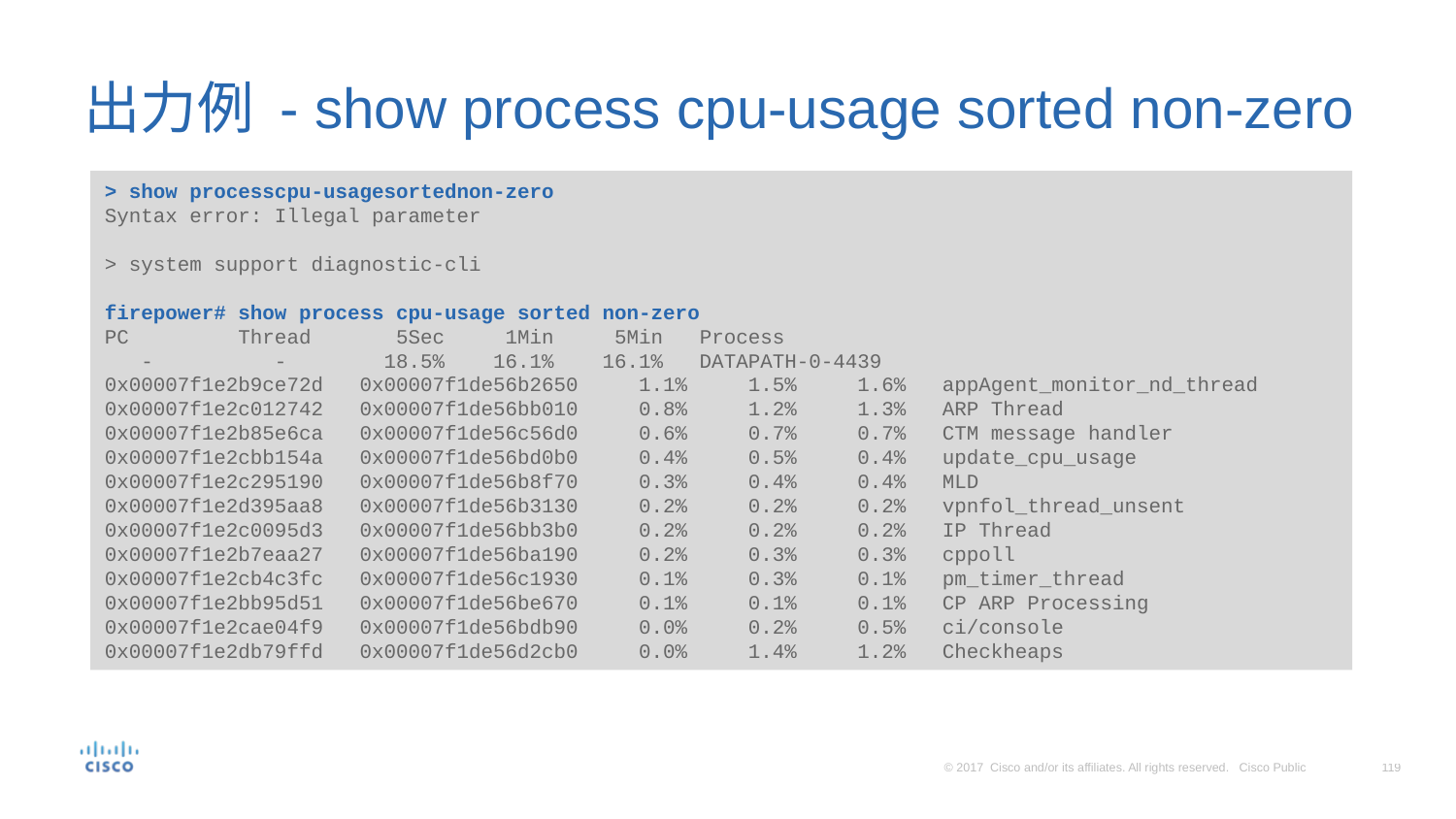

# 出力例 - show process cpu-usage sorted non-zero
> show processcpu-usagesortednon-zero
Syntax error: Illegal parameter

> system support diagnostic-cli

firepower# show process cpu-usage sorted non-zero
PC         Thread       5Sec     1Min     5Min   Process
   -          -        18.5%    16.1%    16.1%   DATAPATH-0-4439
0x00007f1e2b9ce72d   0x00007f1de56b2650     1.1%     1.5%     1.6%   appAgent_monitor_nd_thread
0x00007f1e2c012742   0x00007f1de56bb010     0.8%     1.2%     1.3%   ARP Thread
0x00007f1e2b85e6ca   0x00007f1de56c56d0     0.6%     0.7%     0.7%   CTM message handler
0x00007f1e2cbb154a   0x00007f1de56bd0b0     0.4%     0.5%     0.4%   update_cpu_usage
0x00007f1e2c295190   0x00007f1de56b8f70     0.3%     0.4%     0.4%   MLD
0x00007f1e2d395aa8   0x00007f1de56b3130     0.2%     0.2%     0.2%   vpnfol_thread_unsent
0x00007f1e2c0095d3   0x00007f1de56bb3b0     0.2%     0.2%     0.2%   IP Thread
0x00007f1e2b7eaa27   0x00007f1de56ba190     0.2%     0.3%     0.3%   cppoll
0x00007f1e2cb4c3fc   0x00007f1de56c1930     0.1%     0.3%     0.1%   pm_timer_thread
0x00007f1e2bb95d51   0x00007f1de56be670     0.1%     0.1%     0.1%   CP ARP Processing
0x00007f1e2cae04f9   0x00007f1de56bdb90     0.0%     0.2%     0.5%   ci/console
0x00007f1e2db79ffd   0x00007f1de56d2cb0     0.0%     1.4%     1.2%   Checkheaps